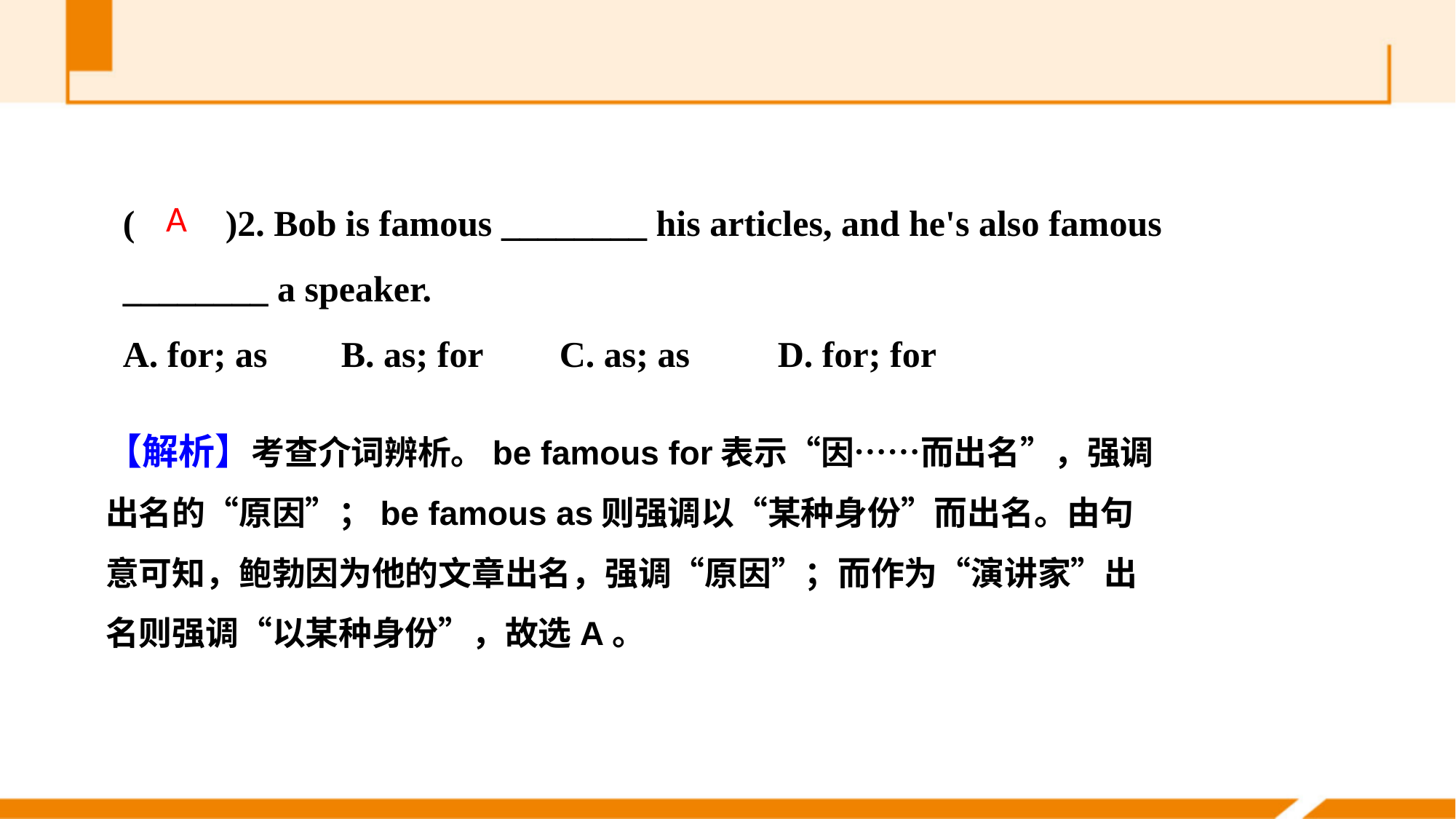

(　　)2. Bob is famous ________ his articles, and he's also famous ________ a speaker.
A. for; as  	B. as; for	C. as; as  	D. for; for
A
【解析】考查介词辨析。be famous for表示“因……而出名”，强调出名的“原因”；be famous as则强调以“某种身份”而出名。由句意可知，鲍勃因为他的文章出名，强调“原因”；而作为“演讲家”出名则强调“以某种身份”，故选A。